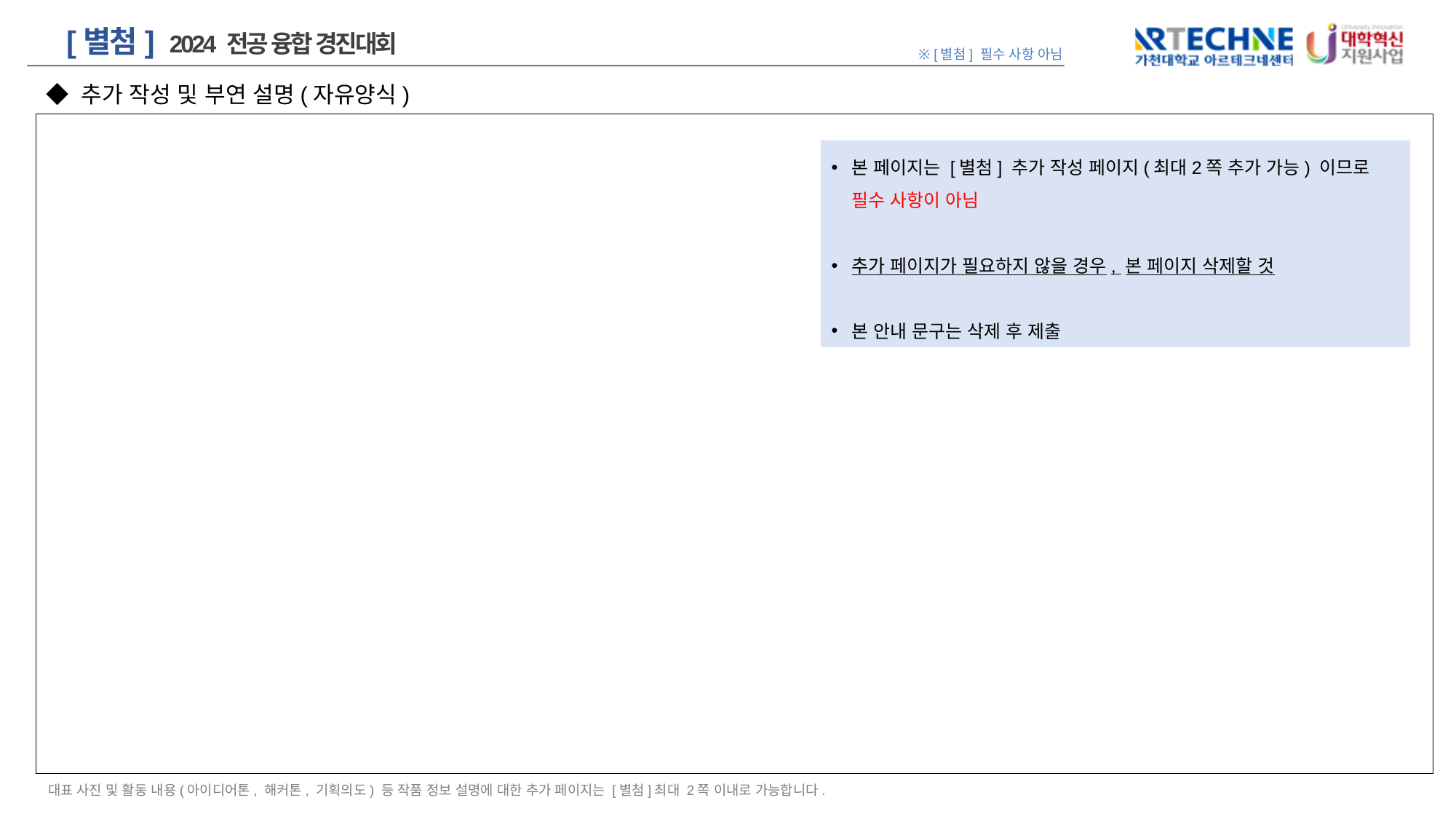

본 페이지는 [별첨] 추가 작성 페이지(최대2쪽 추가 가능) 이므로  필수 사항이 아님

추가 페이지가 필요하지 않을 경우, 본 페이지 삭제할 것

본 안내 문구는 삭제 후 제출